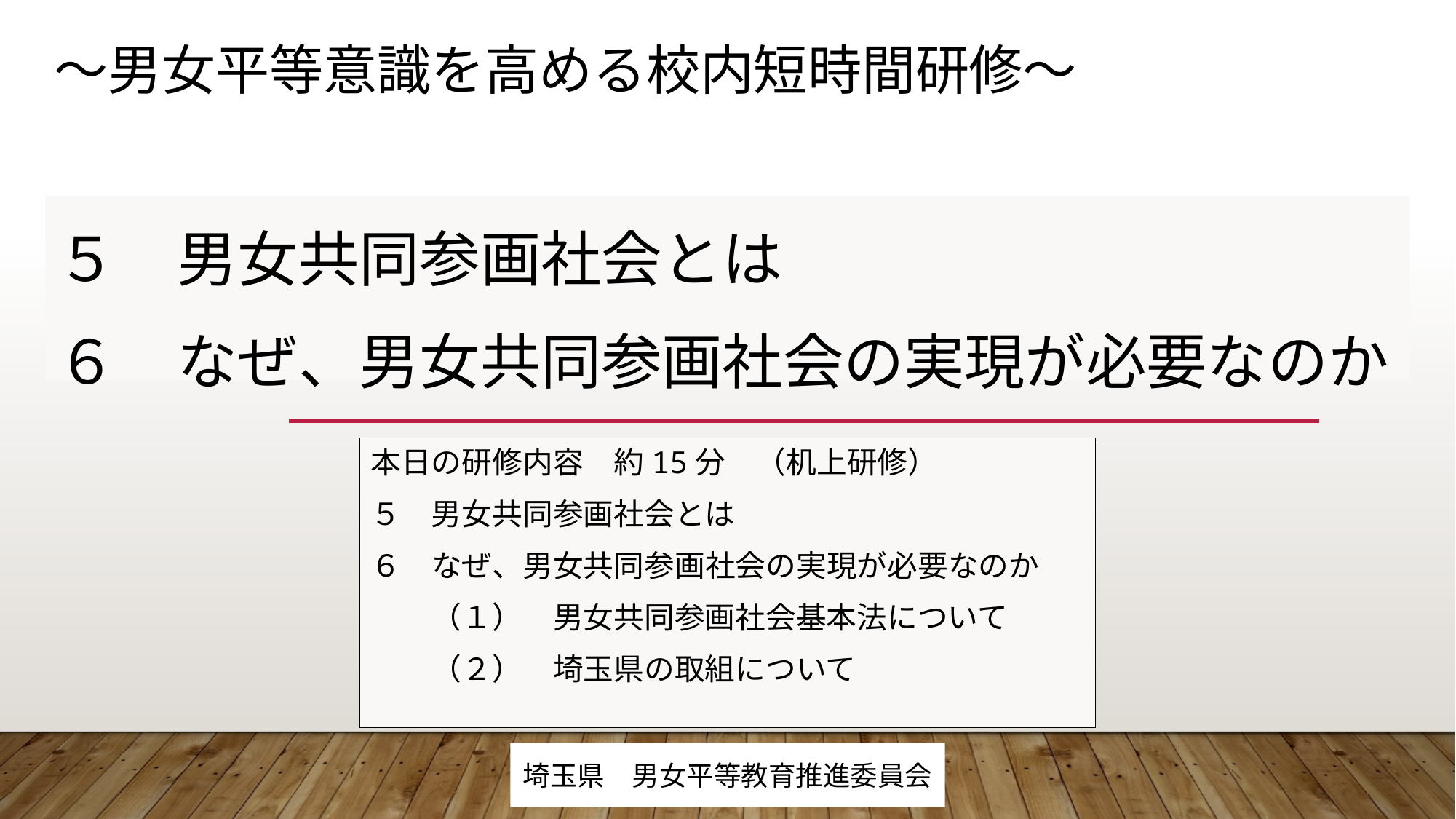

# ～男女平等意識を高める校内短時間研修～
５　男女共同参画社会とは
６　なぜ、男女共同参画社会の実現が必要なのか

本日の研修内容　約15分　（机上研修）
５　男女共同参画社会とは
６　なぜ、男女共同参画社会の実現が必要なのか
　　（１）　男女共同参画社会基本法について
　　（２）　埼玉県の取組について

埼玉県　男女平等教育推進委員会